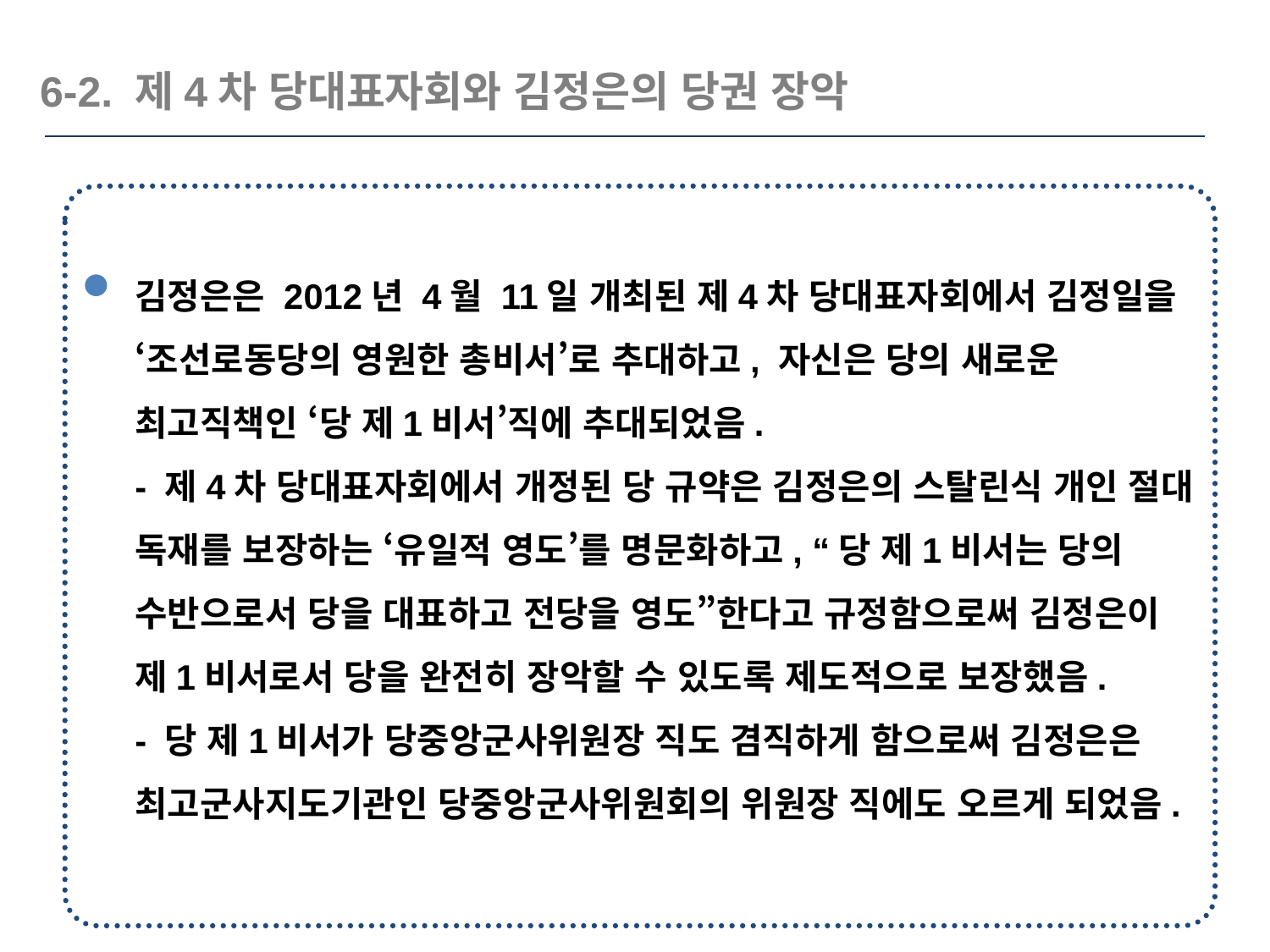

6-2. 제4차 당대표자회와 김정은의 당권 장악

김정은은 2012년 4월 11일 개최된 제4차 당대표자회에서 김정일을 ‘조선로동당의 영원한 총비서’로 추대하고, 자신은 당의 새로운 최고직책인 ‘당 제1비서’직에 추대되었음.
- 제4차 당대표자회에서 개정된 당 규약은 김정은의 스탈린식 개인 절대 독재를 보장하는 ‘유일적 영도’를 명문화하고, “당 제1비서는 당의 수반으로서 당을 대표하고 전당을 영도”한다고 규정함으로써 김정은이 제1비서로서 당을 완전히 장악할 수 있도록 제도적으로 보장했음.
- 당 제1비서가 당중앙군사위원장 직도 겸직하게 함으로써 김정은은 최고군사지도기관인 당중앙군사위원회의 위원장 직에도 오르게 되었음.